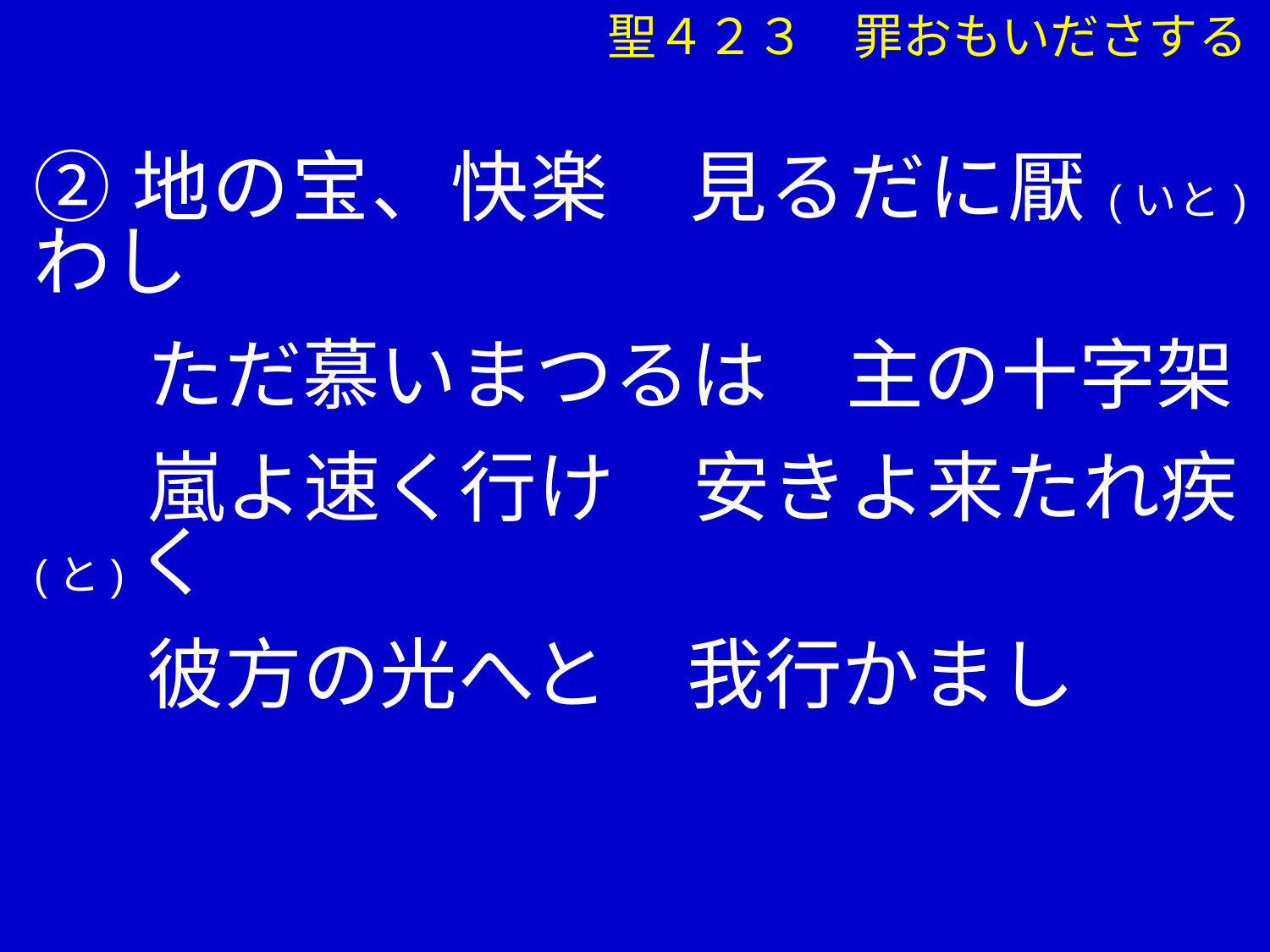

聖４２３　罪おもいださする
②地の宝、快楽　見るだに厭(いと)わし
 　ただ慕いまつるは　主の十字架
 　嵐よ速く行け　安きよ来たれ疾(と)く
 　彼方の光へと　我行かまし